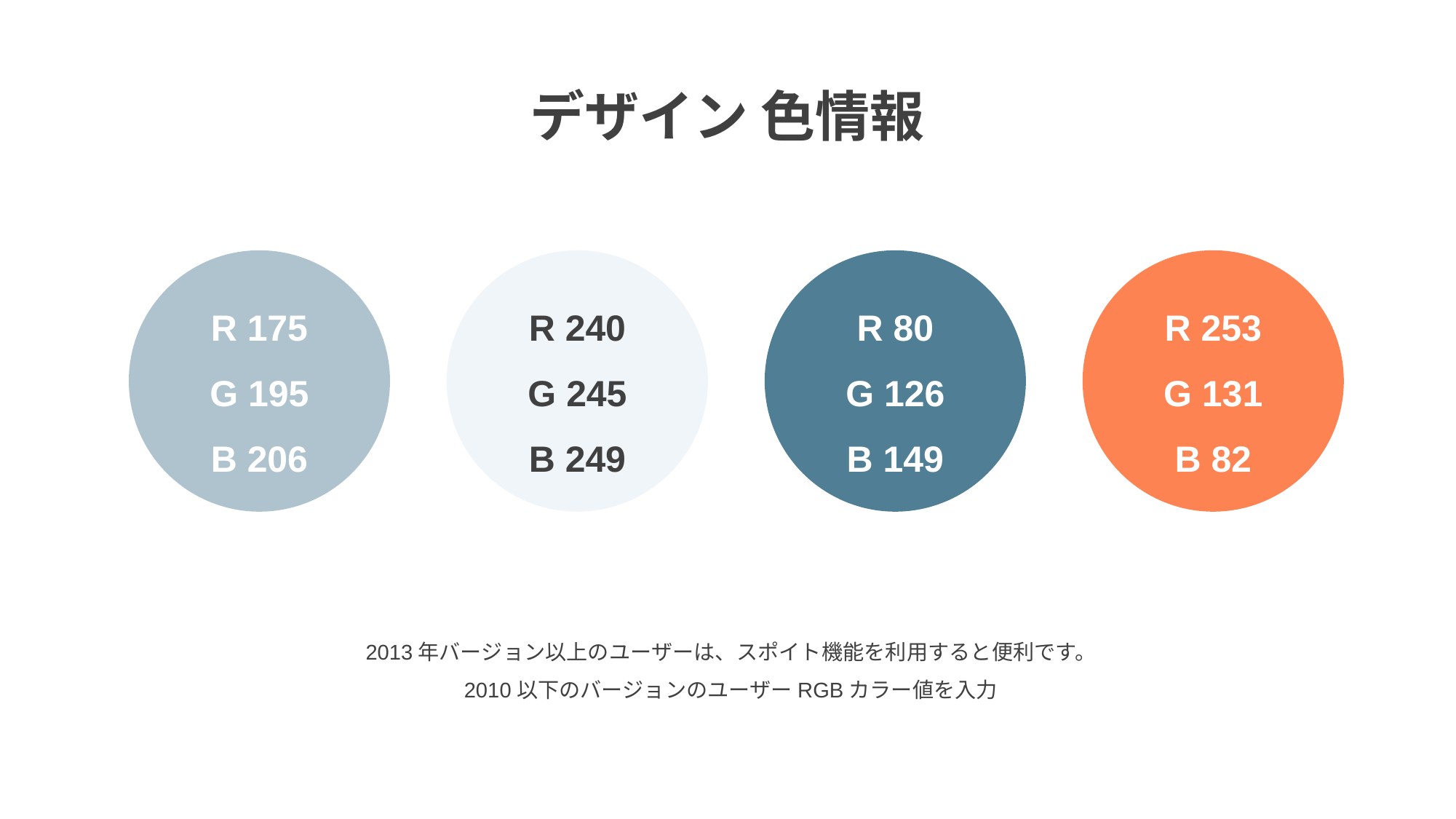

デザイン 色情報
R 175
G 195
B 206
R 240
G 245
B 249
R 80
G 126
B 149
R 253
G 131
B 82
2013年バージョン以上のユーザーは、スポイト機能を利用すると便利です。
2010以下のバージョンのユーザーRGBカラー値を入力